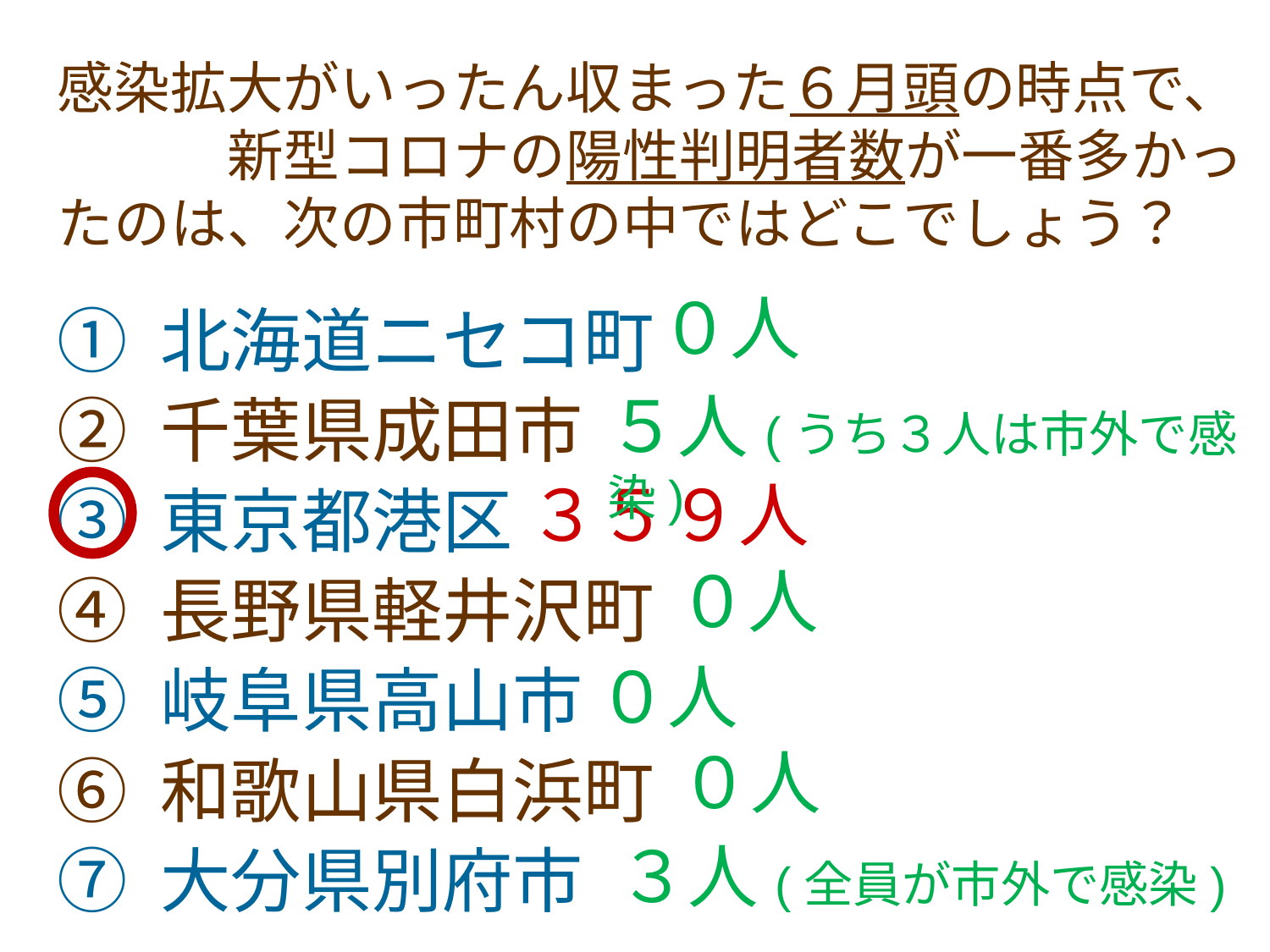

感染拡大がいったん収まった６月頭の時点で、　　　新型コロナの陽性判明者数が一番多かったのは、次の市町村の中ではどこでしょう？

① 北海道ニセコ町
② 千葉県成田市
③ 東京都港区
④ 長野県軽井沢町
⑤ 岐阜県高山市
⑥ 和歌山県白浜町
⑦ 大分県別府市
０人
５人(うち３人は市外で感染)
３５９人

０人
０人
０人
３人(全員が市外で感染)